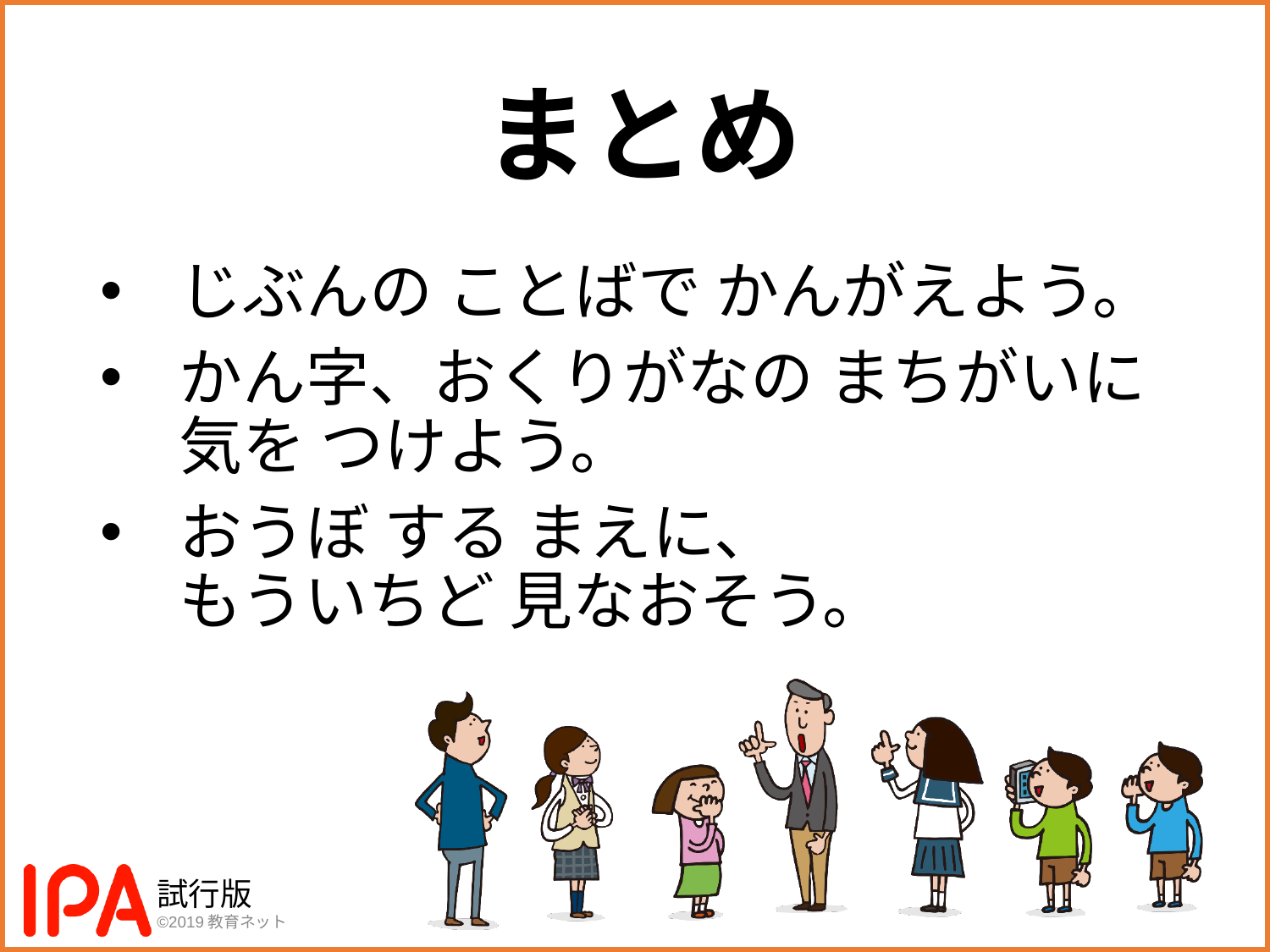

じぶんの ことばで かんがえよう。
かん字、おくりがなの まちがいに気を つけよう。
おうぼ する まえに、
もういちど 見なおそう。